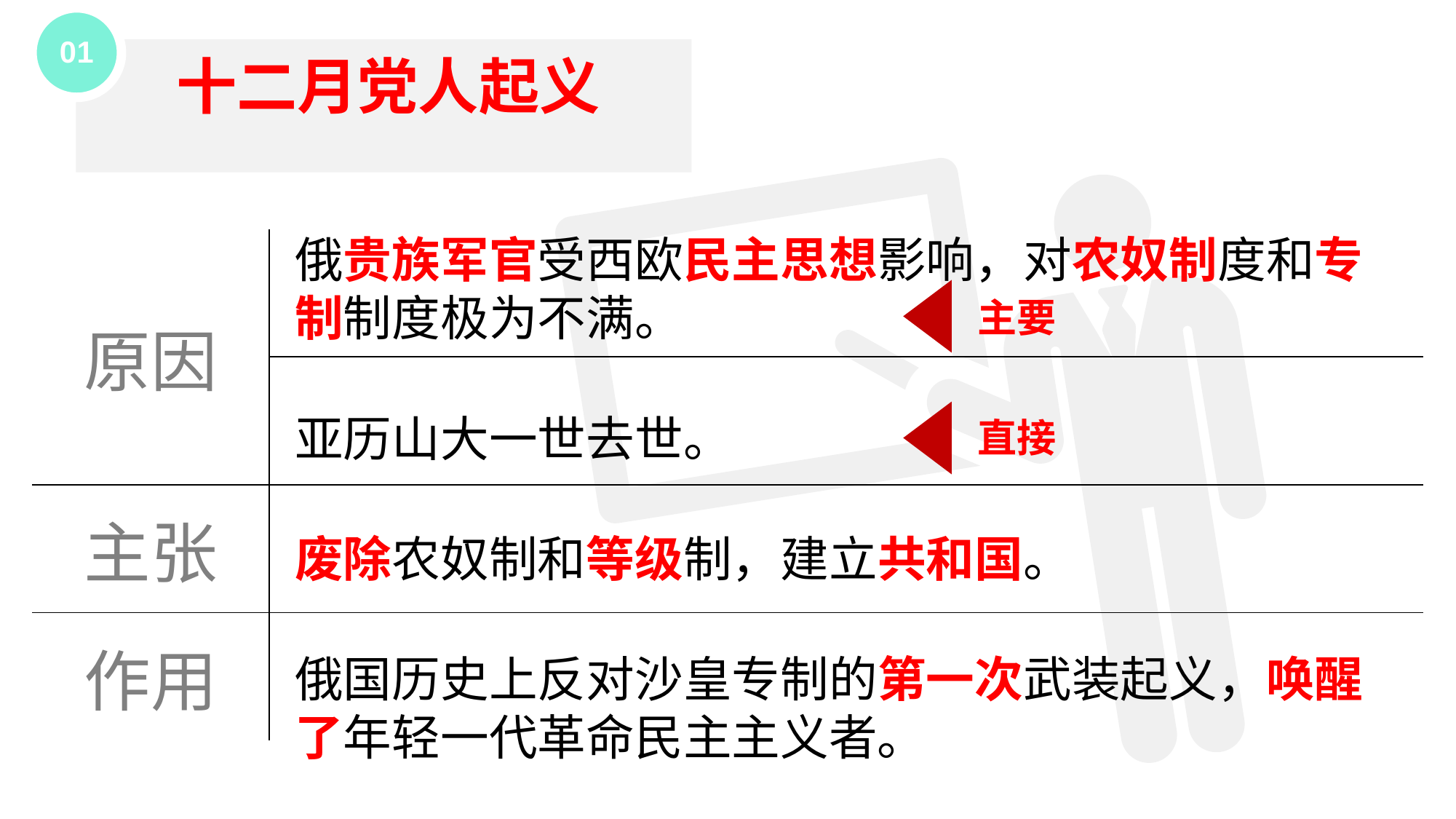

0 1

十二月党人起义

俄贵族军官受西欧民主思想影响，对农奴制度和专制制度极为不满。
| 原因 |  |
| --- | --- |
|  |  |
| 主张 |  |
| 作用 |  |

主要

直接
亚历山大一世去世。
废除农奴制和等级制，建立共和国。
俄国历史上反对沙皇专制的第一次武装起义，唤醒了年轻一代革命民主主义者。